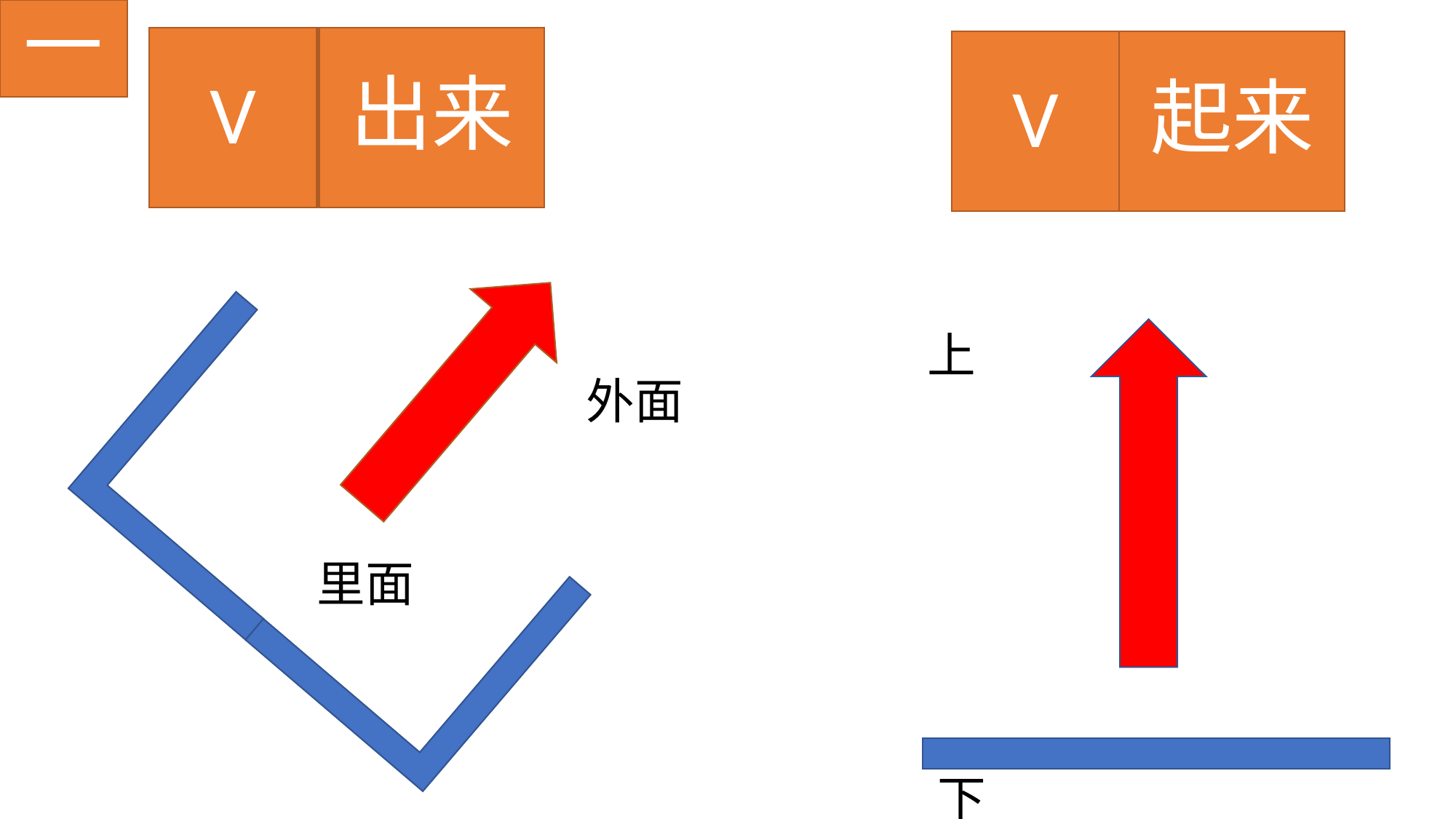

一
V
出来
V
起来

上

外面
里面

下